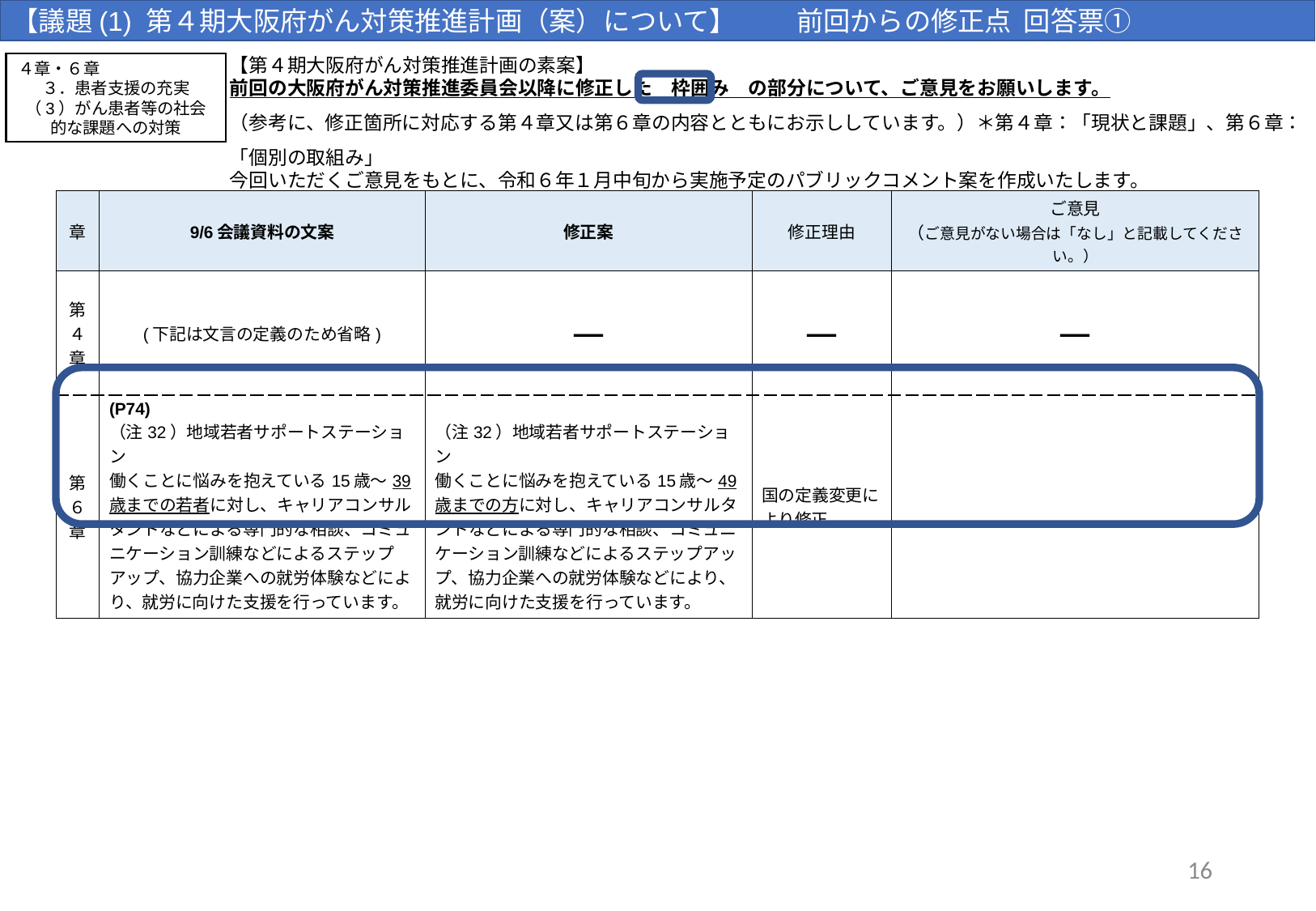

【議題(1) 第４期大阪府がん対策推進計画（案）について】 　　前回からの修正点  回答票①
【第４期大阪府がん対策推進計画の素案】
前回の大阪府がん対策推進委員会以降に修正した　枠囲み　の部分について、ご意見をお願いします。
（参考に、修正箇所に対応する第４章又は第６章の内容とともにお示ししています。）＊第４章：「現状と課題」、第６章：「個別の取組み」
今回いただくご意見をもとに、令和６年１月中旬から実施予定のパブリックコメント案を作成いたします。
４章・６章
３．患者支援の充実
（3）がん患者等の社会的な課題への対策

| 章 | 9/6会議資料の文案 | 修正案 | 修正理由 | ご意見 （ご意見がない場合は「なし」と記載してください。） |
| --- | --- | --- | --- | --- |
| 第４章 | (下記は文言の定義のため省略) | － | － | － |
| 第６章 | (P74) （注32）地域若者サポートステーション 働くことに悩みを抱えている15歳～39歳までの若者に対し、キャリアコンサルタントなどによる専門的な相談、コミュニケーション訓練などによるステップアップ、協力企業への就労体験などにより、就労に向けた支援を行っています。 | （注32）地域若者サポートステーション 働くことに悩みを抱えている15歳～49歳までの方に対し、キャリアコンサルタントなどによる専門的な相談、コミュニケーション訓練などによるステップアップ、協力企業への就労体験などにより、就労に向けた支援を行っています。 | 国の定義変更により修正 |  |

16